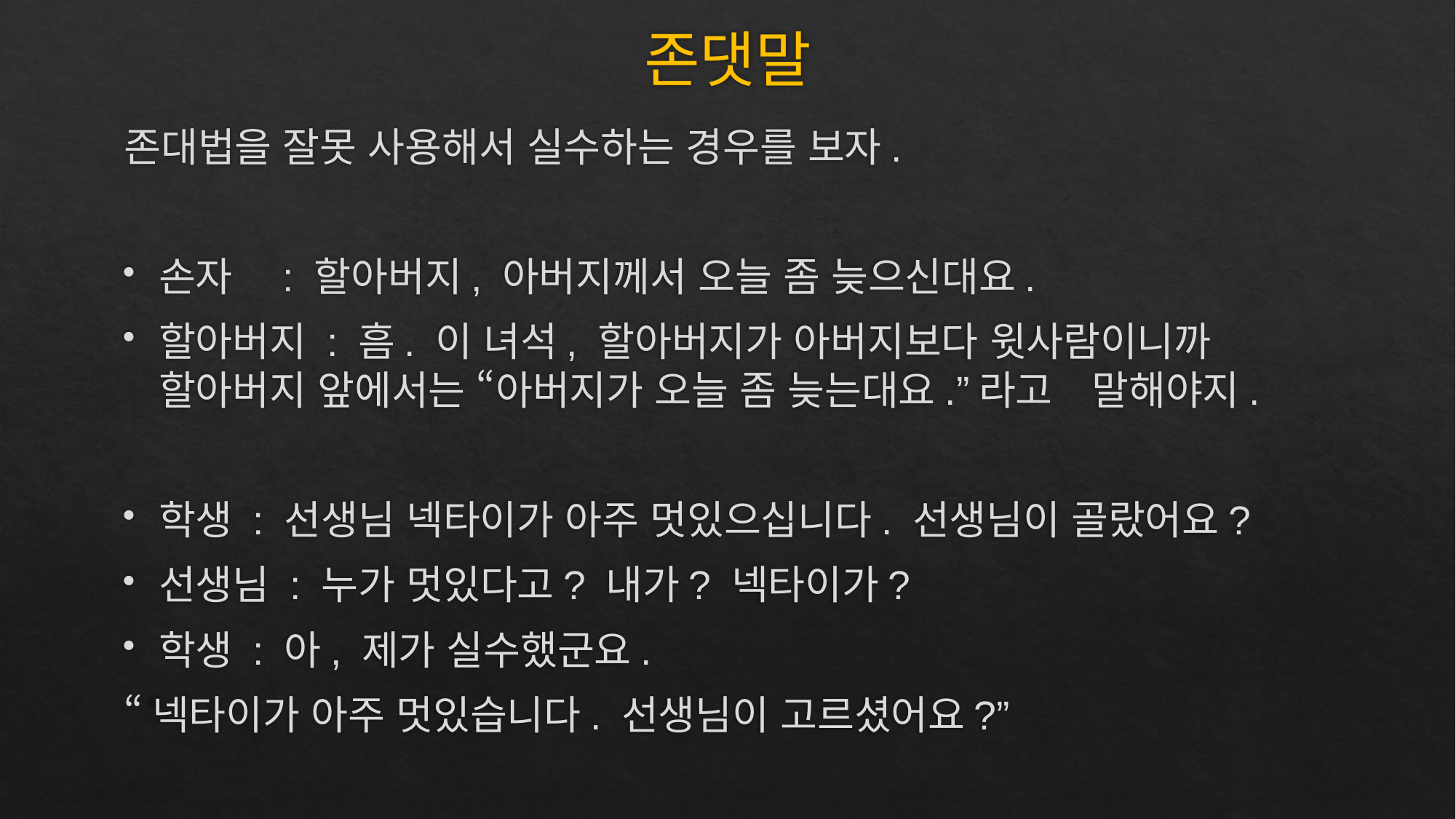

# 존댓말
존대법을 잘못 사용해서 실수하는 경우를 보자.

손자		 : 할아버지, 아버지께서 오늘 좀 늦으신대요.
할아버지 : 흠. 이 녀석, 할아버지가 아버지보다 윗사람이니까 				할아버지 앞에서는 “아버지가 오늘 좀 늦는대요.”라고 				말해야지.

학생 : 선생님 넥타이가 아주 멋있으십니다. 선생님이 골랐어요?
선생님 : 누가 멋있다고? 내가? 넥타이가?
학생 : 아, 제가 실수했군요.
			“넥타이가 아주 멋있습니다. 선생님이 고르셨어요?”